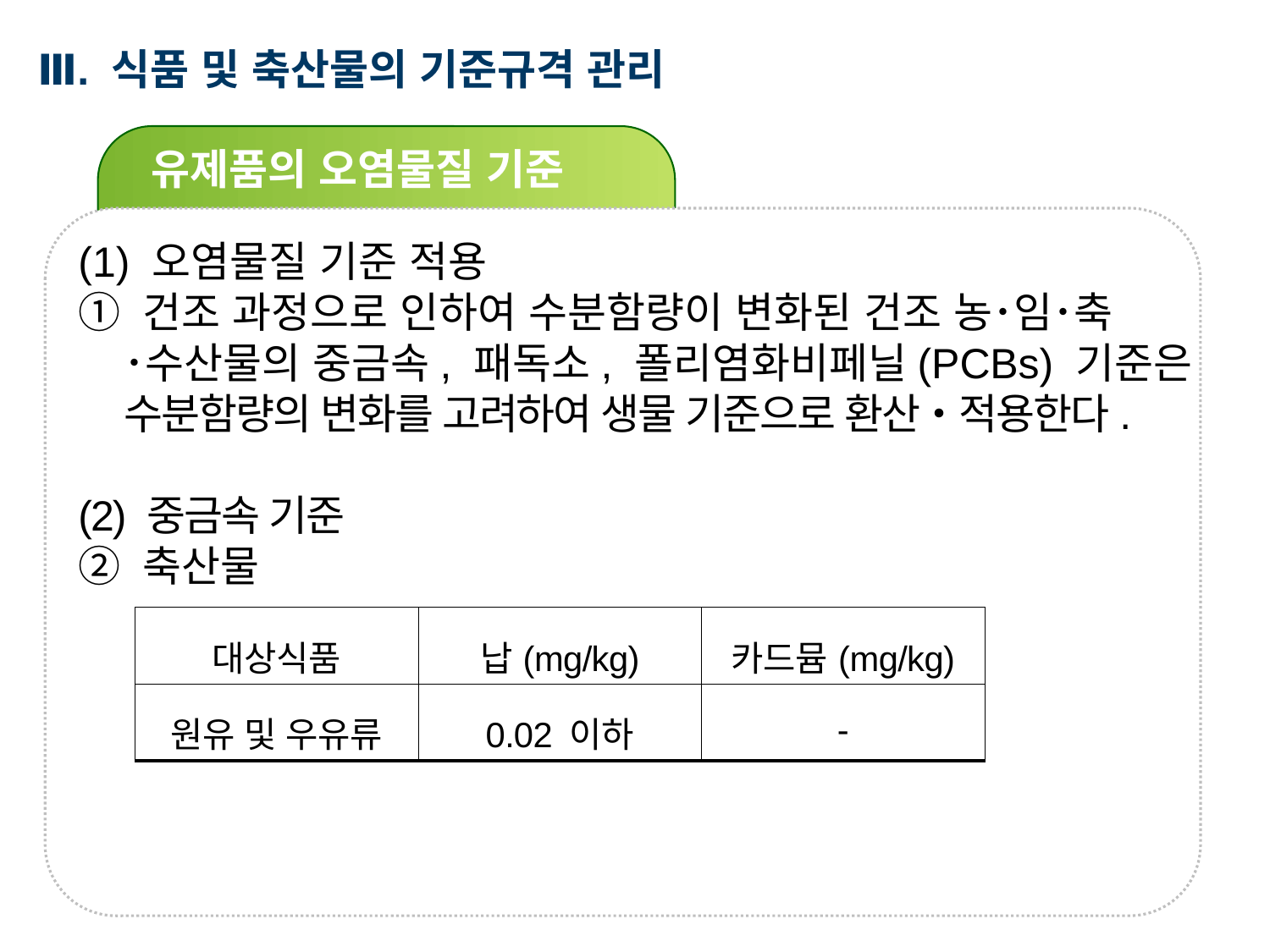

Ⅲ. 식품 및 축산물의 기준규격 관리

유제품의 오염물질 기준
(1) 오염물질 기준 적용
① 건조 과정으로 인하여 수분함량이 변화된 건조 농･임･축
   ･수산물의 중금속, 패독소, 폴리염화비페닐(PCBs) 기준은
   수분함량의 변화를 고려하여 생물 기준으로 환산‧적용한다.

(2) 중금속 기준
② 축산물

| 대상식품 | 납(mg/kg) | 카드뮴(mg/kg) |
| --- | --- | --- |
| 원유 및 우유류 | 0.02 이하 | - |